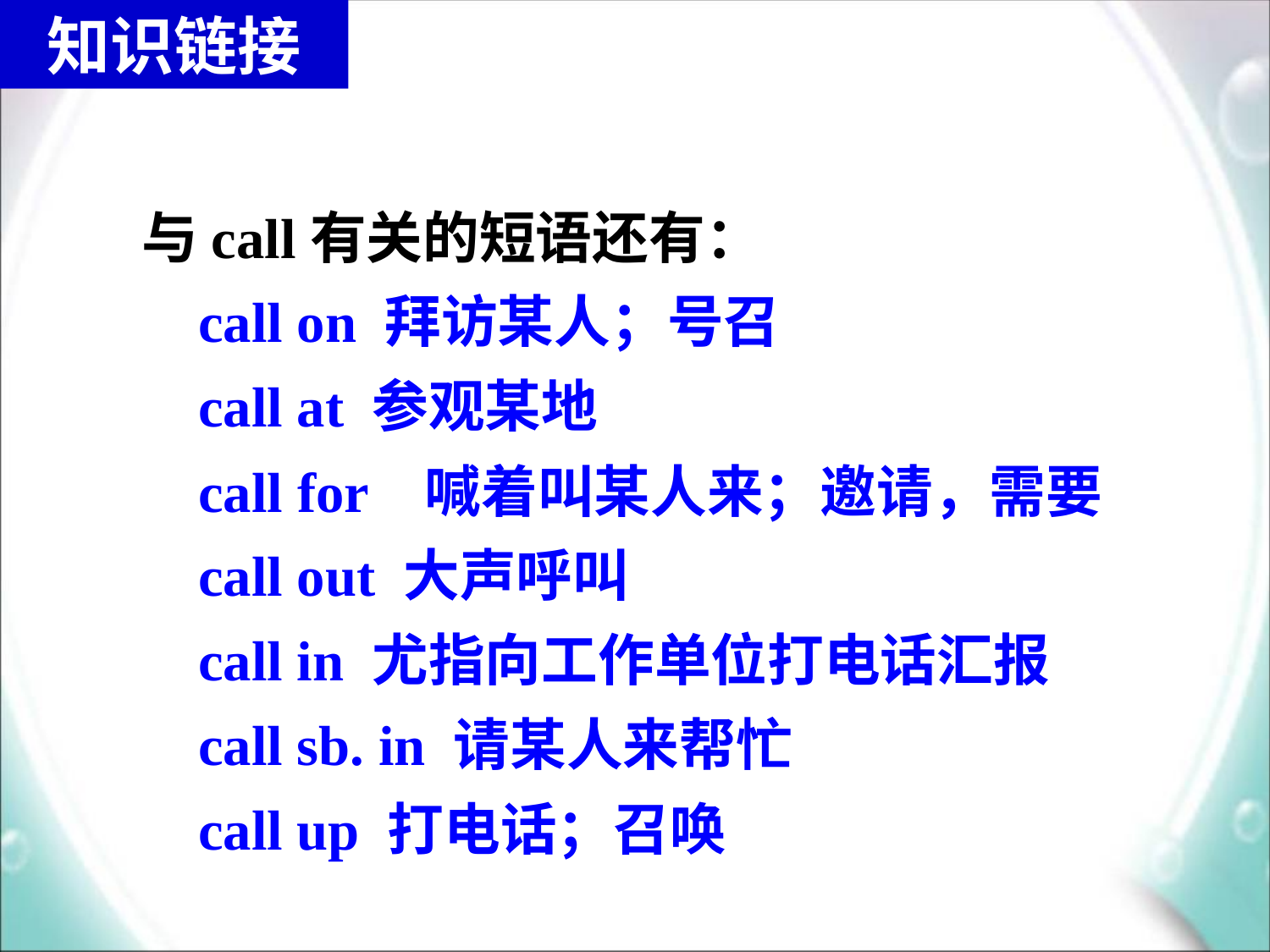

知识链接
与call有关的短语还有：
    call on 拜访某人；号召
    call at 参观某地
    call for   喊着叫某人来；邀请，需要
    call out 大声呼叫
    call in 尤指向工作单位打电话汇报
    call sb. in 请某人来帮忙
    call up 打电话；召唤